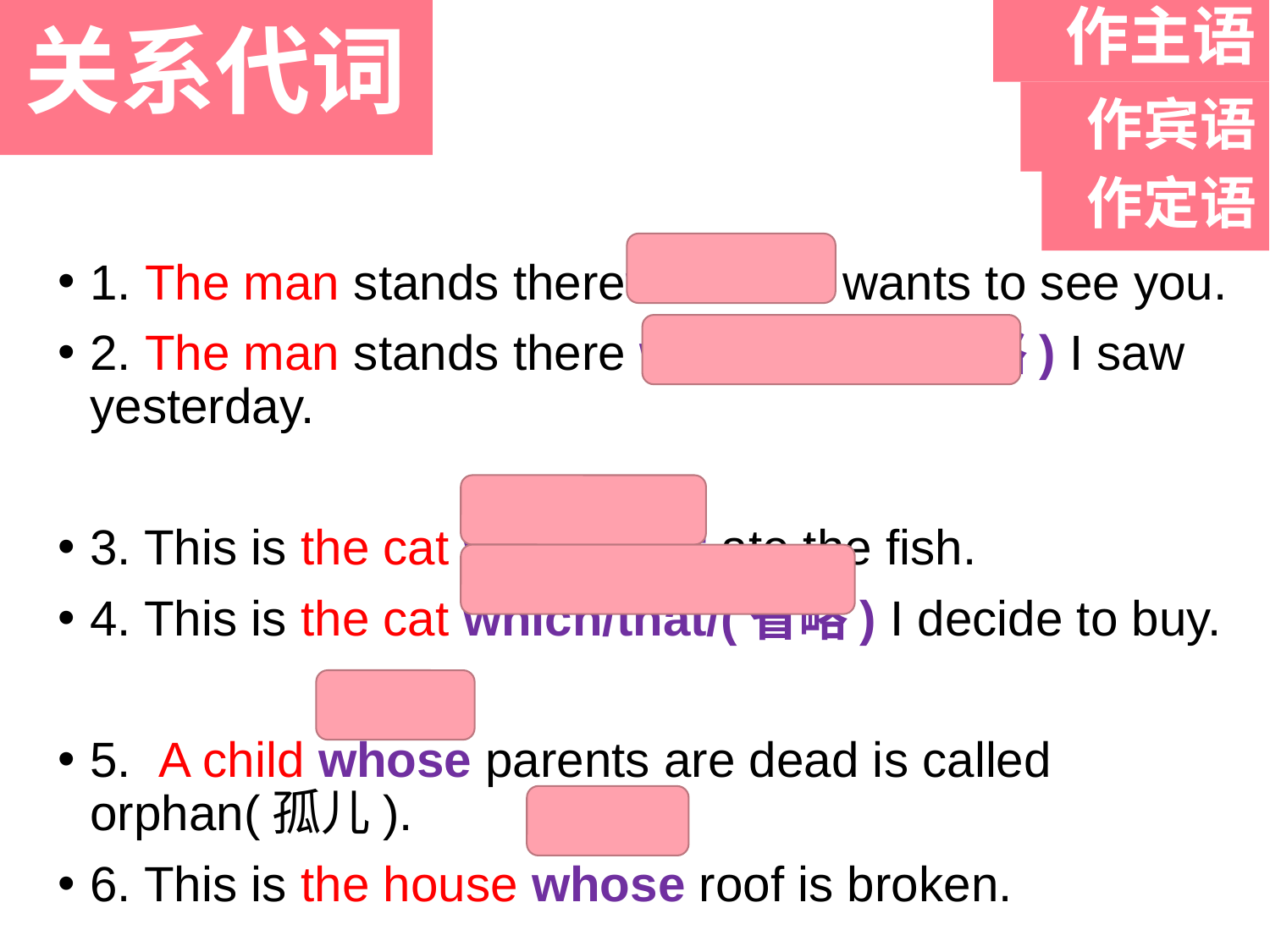

# 关系代词
作主语
作宾语
作定语

1. The man stands therewho/that wants to see you.
2. The man stands there whom/that/(省略) I saw yesterday.

3. This is the cat which/that ate the fish.
4. This is the cat which/that/(省略) I decide to buy.

5.  A child whose parents are dead is called orphan(孤儿).
6. This is the house whose roof is broken.